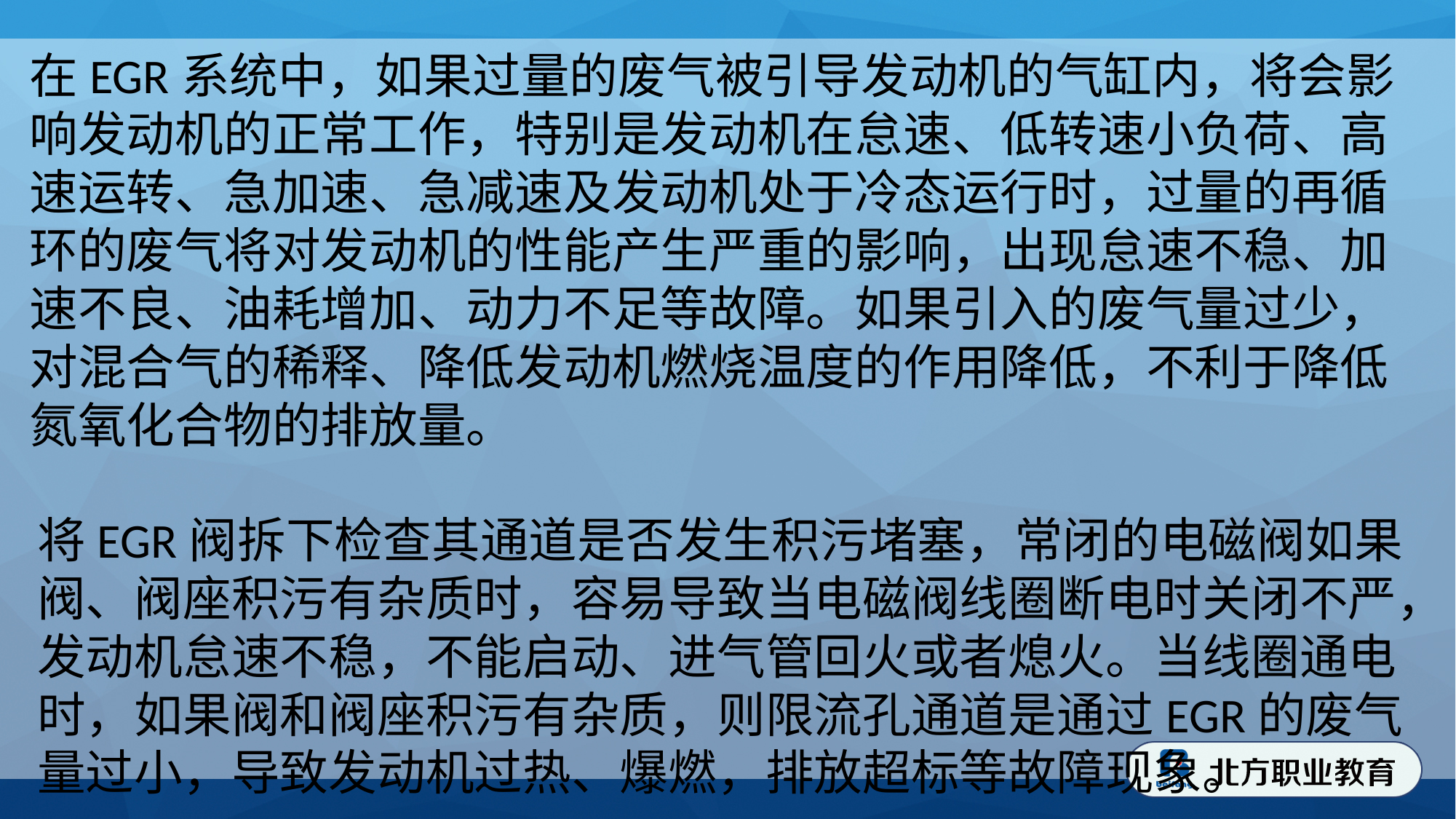

在EGR系统中，如果过量的废气被引导发动机的气缸内，将会影响发动机的正常工作，特别是发动机在怠速、低转速小负荷、高速运转、急加速、急减速及发动机处于冷态运行时，过量的再循环的废气将对发动机的性能产生严重的影响，出现怠速不稳、加速不良、油耗增加、动力不足等故障。如果引入的废气量过少，对混合气的稀释、降低发动机燃烧温度的作用降低，不利于降低氮氧化合物的排放量。
将EGR阀拆下检查其通道是否发生积污堵塞，常闭的电磁阀如果阀、阀座积污有杂质时，容易导致当电磁阀线圈断电时关闭不严，发动机怠速不稳，不能启动、进气管回火或者熄火。当线圈通电时，如果阀和阀座积污有杂质，则限流孔通道是通过EGR的废气量过小，导致发动机过热、爆燃，排放超标等故障现象。